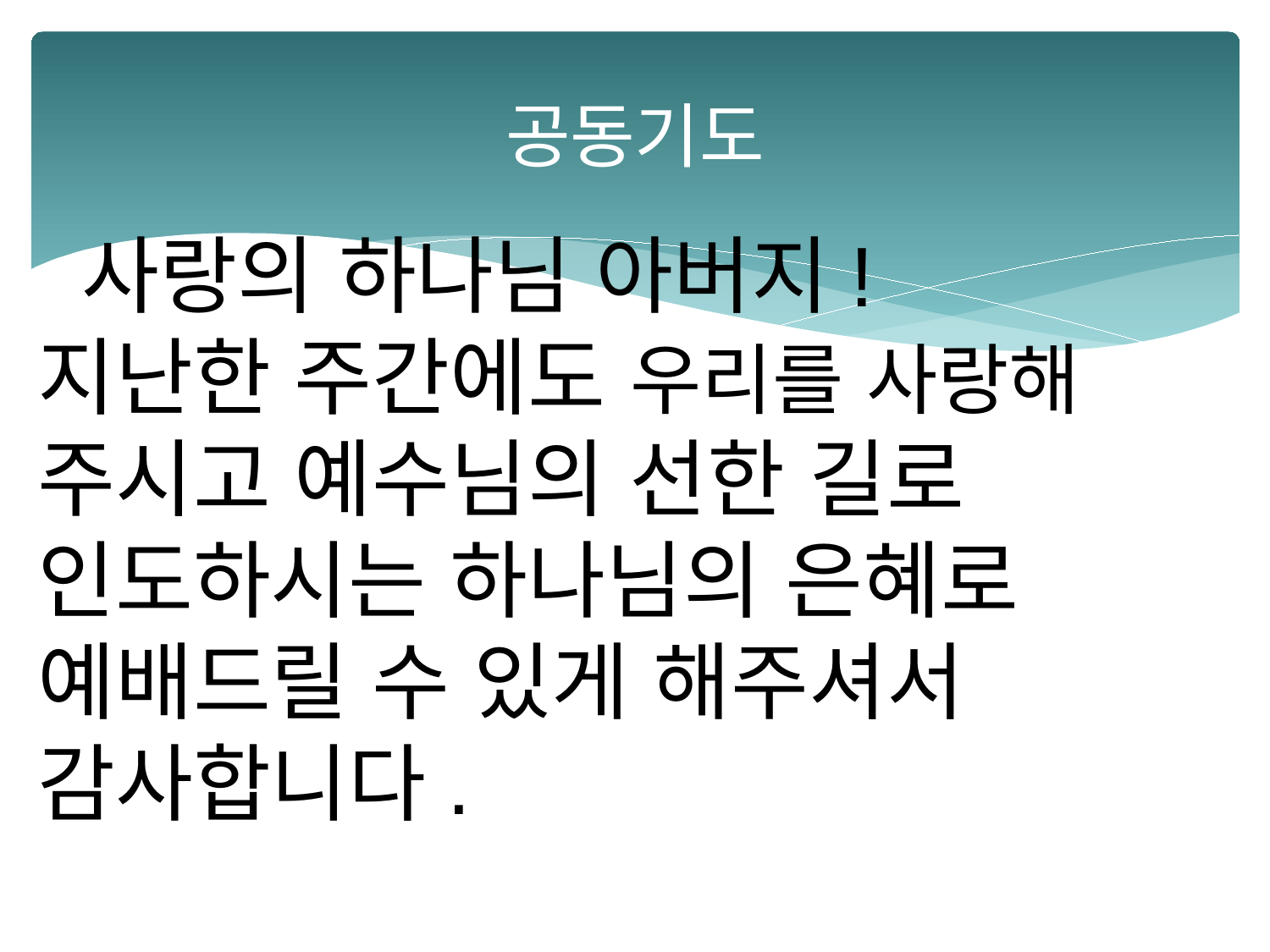

# 공동기도

 사랑의 하나님 아버지!
지난한 주간에도 우리를 사랑해 주시고 예수님의 선한 길로
인도하시는 하나님의 은혜로
예배드릴 수 있게 해주셔서
감사합니다.